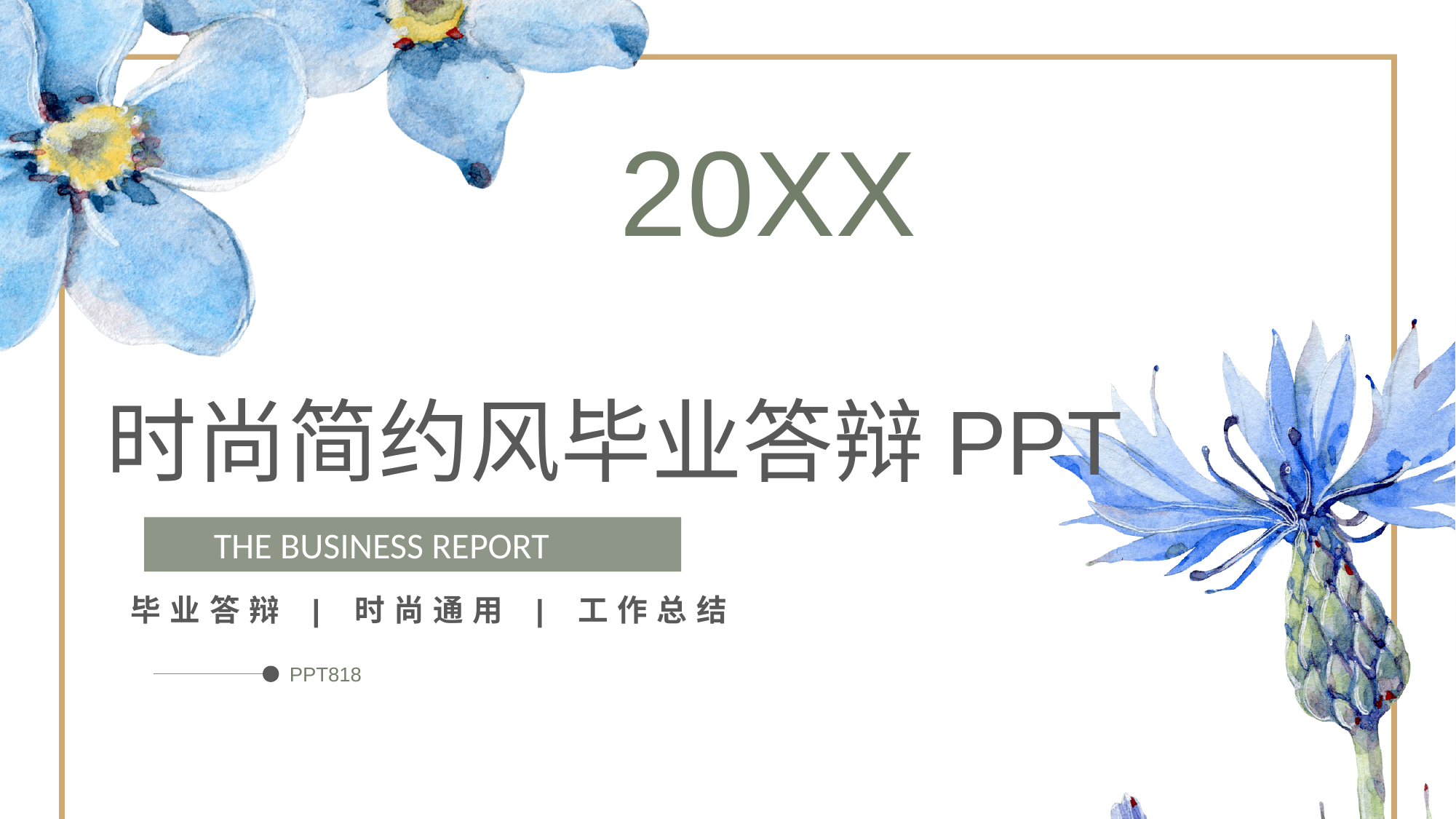

20XX
时尚简约风毕业答辩PPT
    THE BUSINESS REPORT
毕业答辩 | 时尚通用 | 工作总结
PPT818